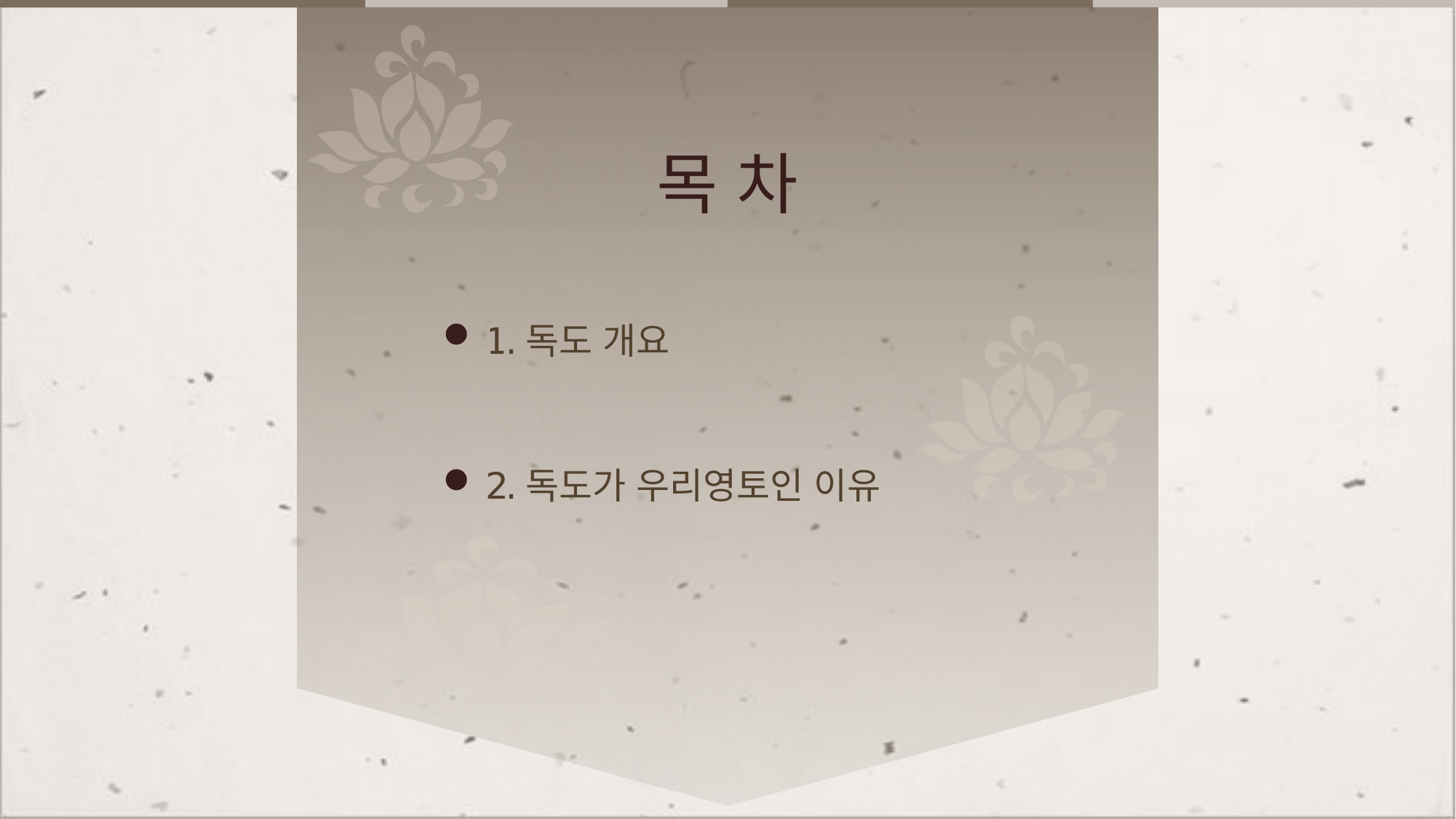

# 목 차
1.독도 개요

2.독도가 우리영토인 이유